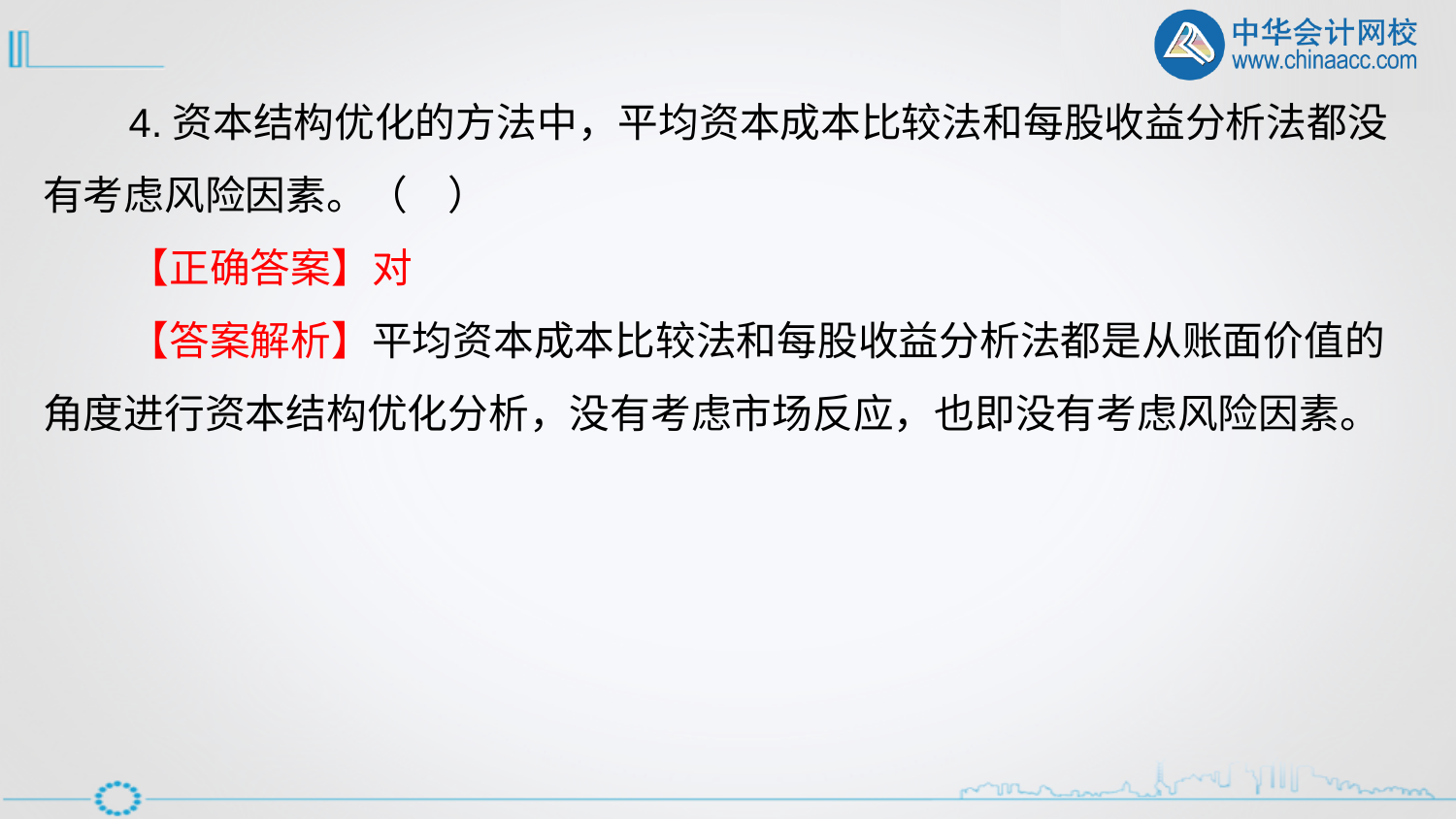

4.资本结构优化的方法中，平均资本成本比较法和每股收益分析法都没有考虑风险因素。（　）
【正确答案】对
【答案解析】平均资本成本比较法和每股收益分析法都是从账面价值的角度进行资本结构优化分析，没有考虑市场反应，也即没有考虑风险因素。